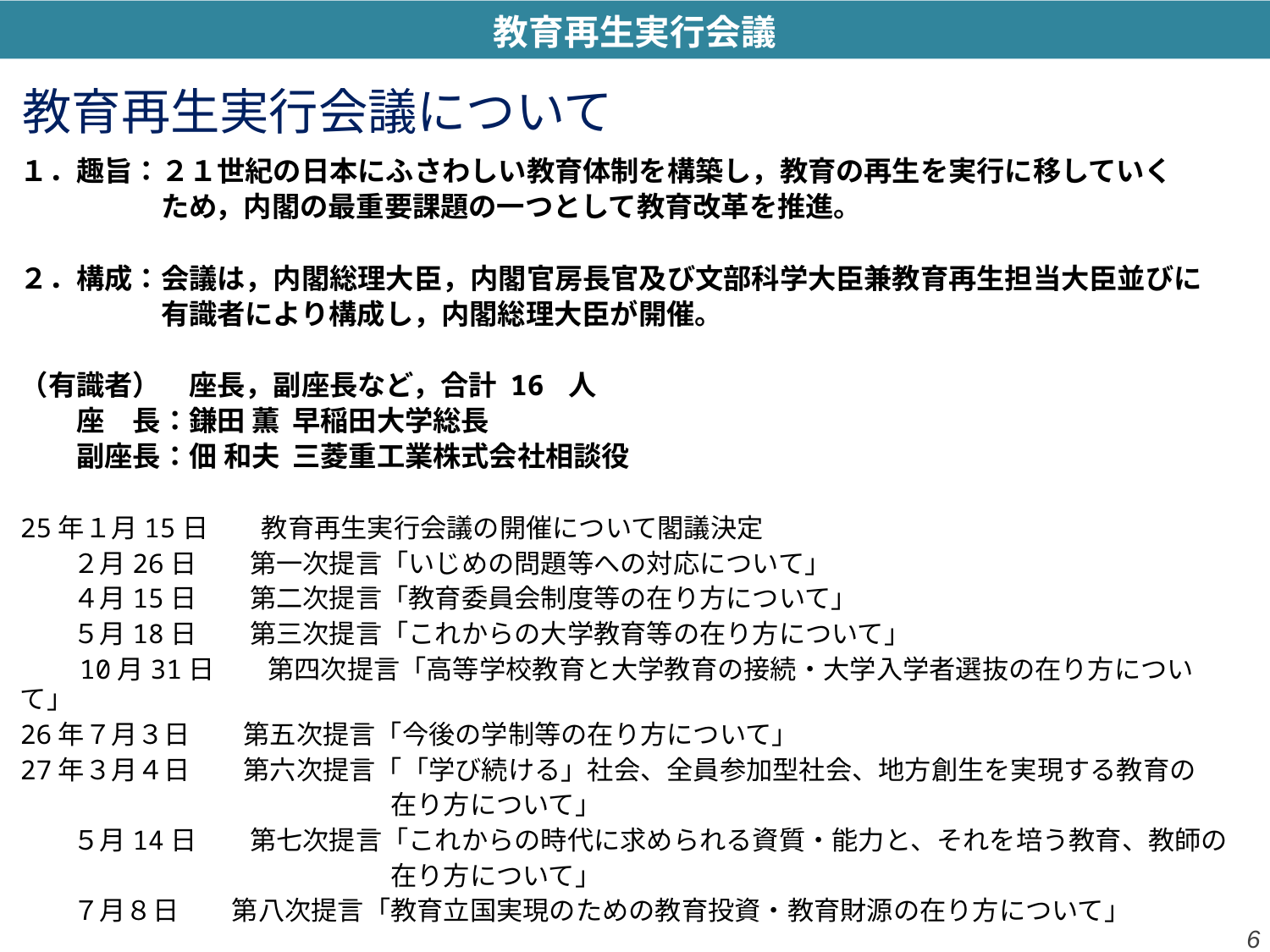

教育再生実行会議
教育再生実行会議について

１．趣旨：２１世紀の日本にふさわしい教育体制を構築し，教育の再生を実行に移していく
　　　　　ため，内閣の最重要課題の一つとして教育改革を推進。

２．構成：会議は，内閣総理大臣，内閣官房長官及び文部科学大臣兼教育再生担当大臣並びに
　　　　　有識者により構成し，内閣総理大臣が開催。

（有識者）　座長，副座長など，合計 16 人
　　座　長：鎌田 薫  早稲田大学総長
　　副座長：佃 和夫  三菱重工業株式会社相談役

25年１月15日　　教育再生実行会議の開催について閣議決定
　　２月26日　　第一次提言「いじめの問題等への対応について」
　　４月15日　　第二次提言「教育委員会制度等の在り方について」
　　５月18日　　第三次提言「これからの大学教育等の在り方について」
　　10月31日　　第四次提言「高等学校教育と大学教育の接続・大学入学者選抜の在り方について」
26年７月３日　　第五次提言「今後の学制等の在り方について」
27年３月４日　　第六次提言「「学び続ける」社会、全員参加型社会、地方創生を実現する教育の
　　　　　　　　　　　　　　在り方について」
　　５月14日　　第七次提言「これからの時代に求められる資質・能力と、それを培う教育、教師の
　　　　　　　　　　　　　　在り方について」
　　７月８日　　第八次提言「教育立国実現のための教育投資・教育財源の在り方について」
6